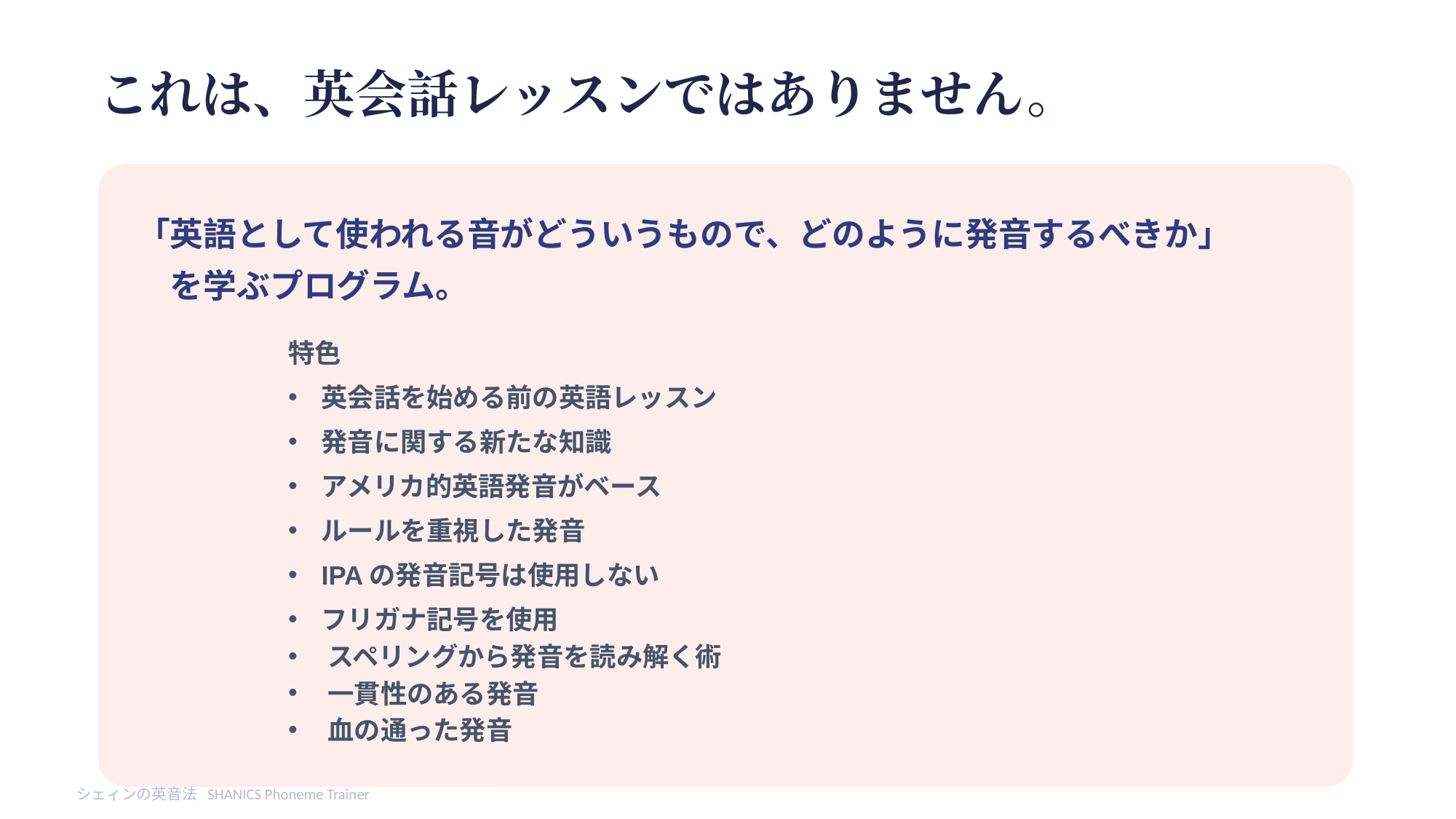

これは、英会話レッスンではありません。

「英語として使われる音がどういうもので、どのように発音するべきか」
　を学ぶプログラム。
特色
英会話を始める前の英語レッスン
発音に関する新たな知識
アメリカ的英語発音がベース
ルールを重視した発音
IPAの発音記号は使用しない
フリガナ記号を使用
スペリングから発音を読み解く術
一貫性のある発音
血の通った発音
シェィンの英音法  SHANICS Phoneme Trainer